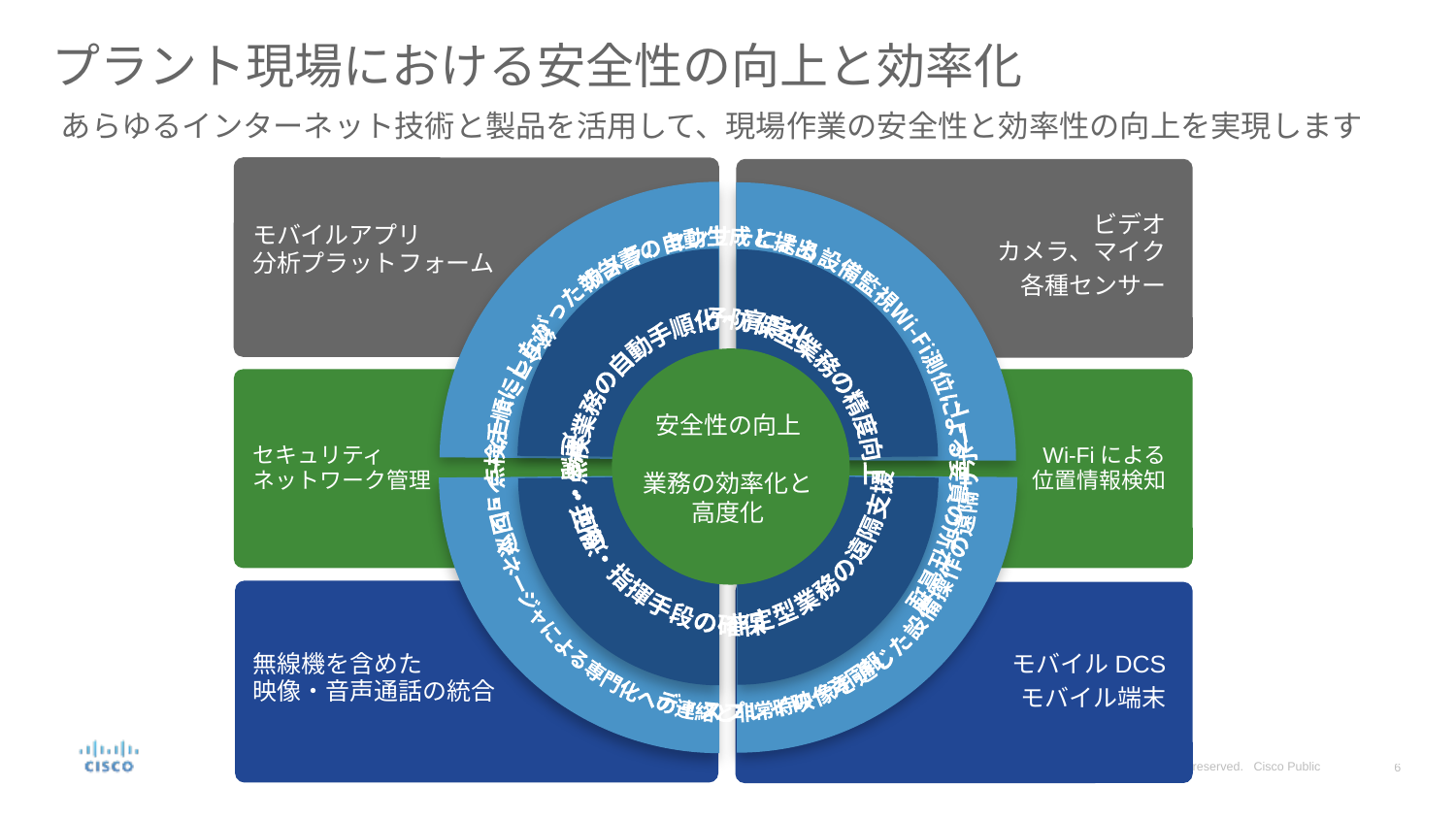

# プラント現場における安全性の向上と効率化
あらゆるインターネット技術と製品を活用して、現場作業の安全性と効率性の向上を実現します

ビデオ
カメラ、マイク
各種センサー
モバイルアプリ
分析プラットフォーム
カメラ、センサーによる設備監視
Wi-Fi測位による要員の所在管理
巡回・点検手順にしたがった
報告書の自動生成と提出
ディスプレイ映像を
通じた設備操作の遠隔サポート

統合コミュニケーション マネージャに
よる専門化への連絡と非常時の一斉同報

連絡・共有・指揮
手段の確保
非定型業務の
遠隔支援
巡回・点検業務の
自動手順化・高度化
予防保全業務の
精度向上

安全性の向上
業務の効率化と
高度化
セキュリティ
ネットワーク管理
Wi-Fiによる
位置情報検知

無線機を含めた
映像・音声通話の統合
モバイルDCS
モバイル端末